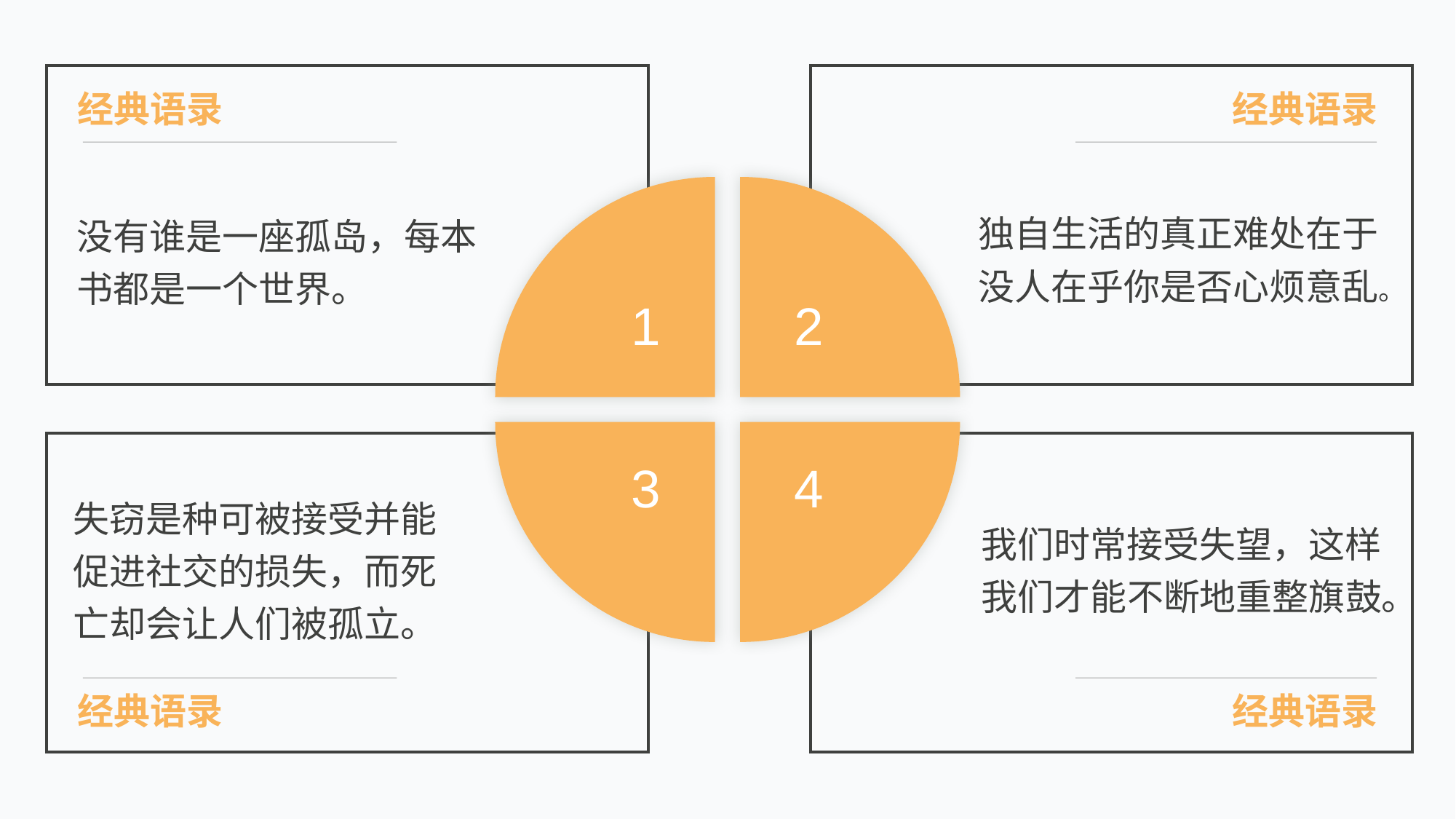

经典语录
经典语录
1
2
独自生活的真正难处在于没人在乎你是否心烦意乱。
没有谁是一座孤岛，每本书都是一个世界。
3
4

失窃是种可被接受并能促进社交的损失，而死亡却会让人们被孤立。
我们时常接受失望，这样我们才能不断地重整旗鼓。
经典语录
经典语录